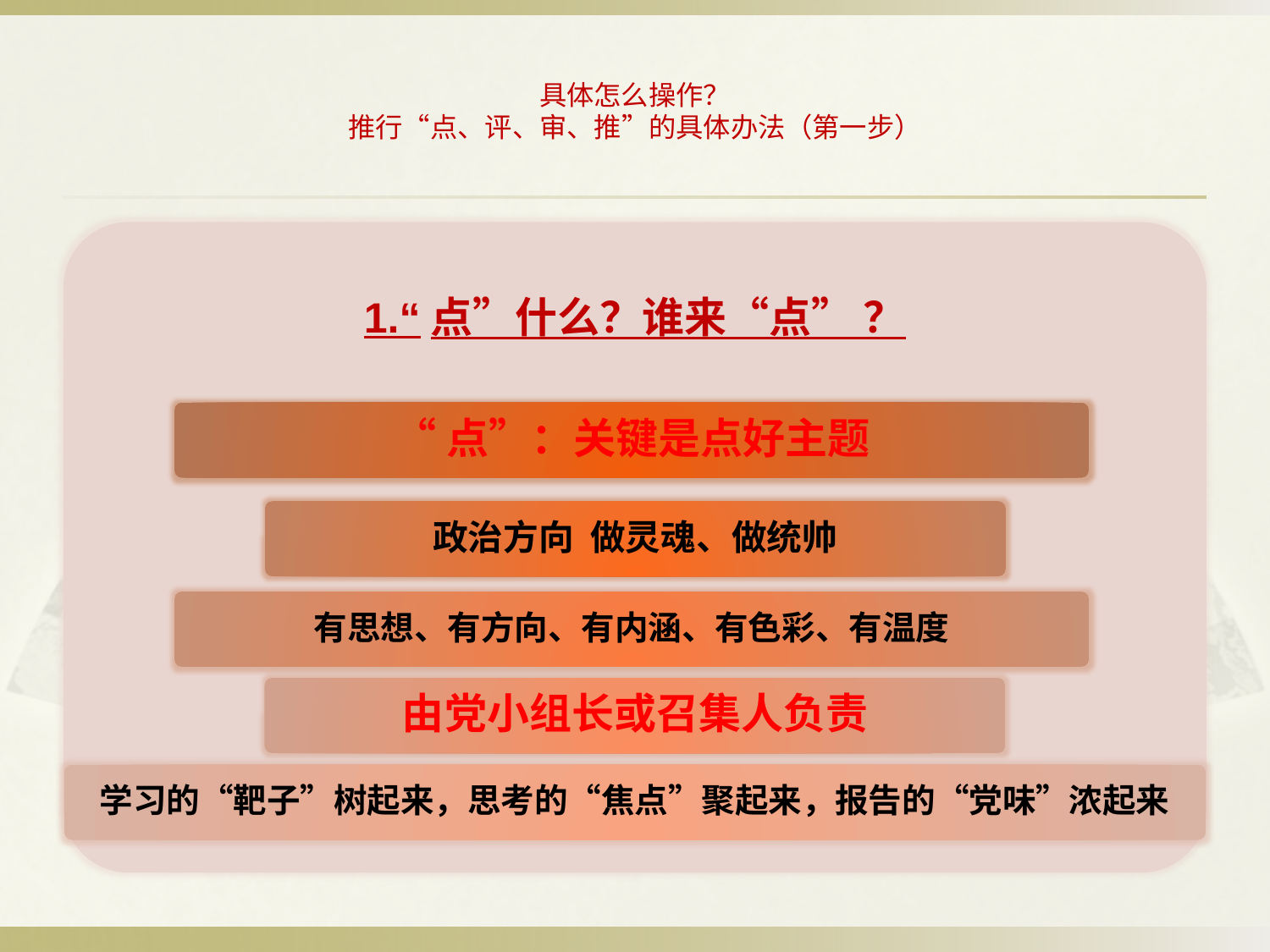

# 具体怎么操作？ 推行“点、评、审、推”的具体办法（第一步）
1.“点”什么？谁来“点” ？
“点”：关键是点好主题
政治方向  做灵魂、做统帅
有思想、有方向、有内涵、有色彩、有温度
由党小组长或召集人负责
学习的“靶子”树起来，思考的“焦点”聚起来，报告的“党味”浓起来